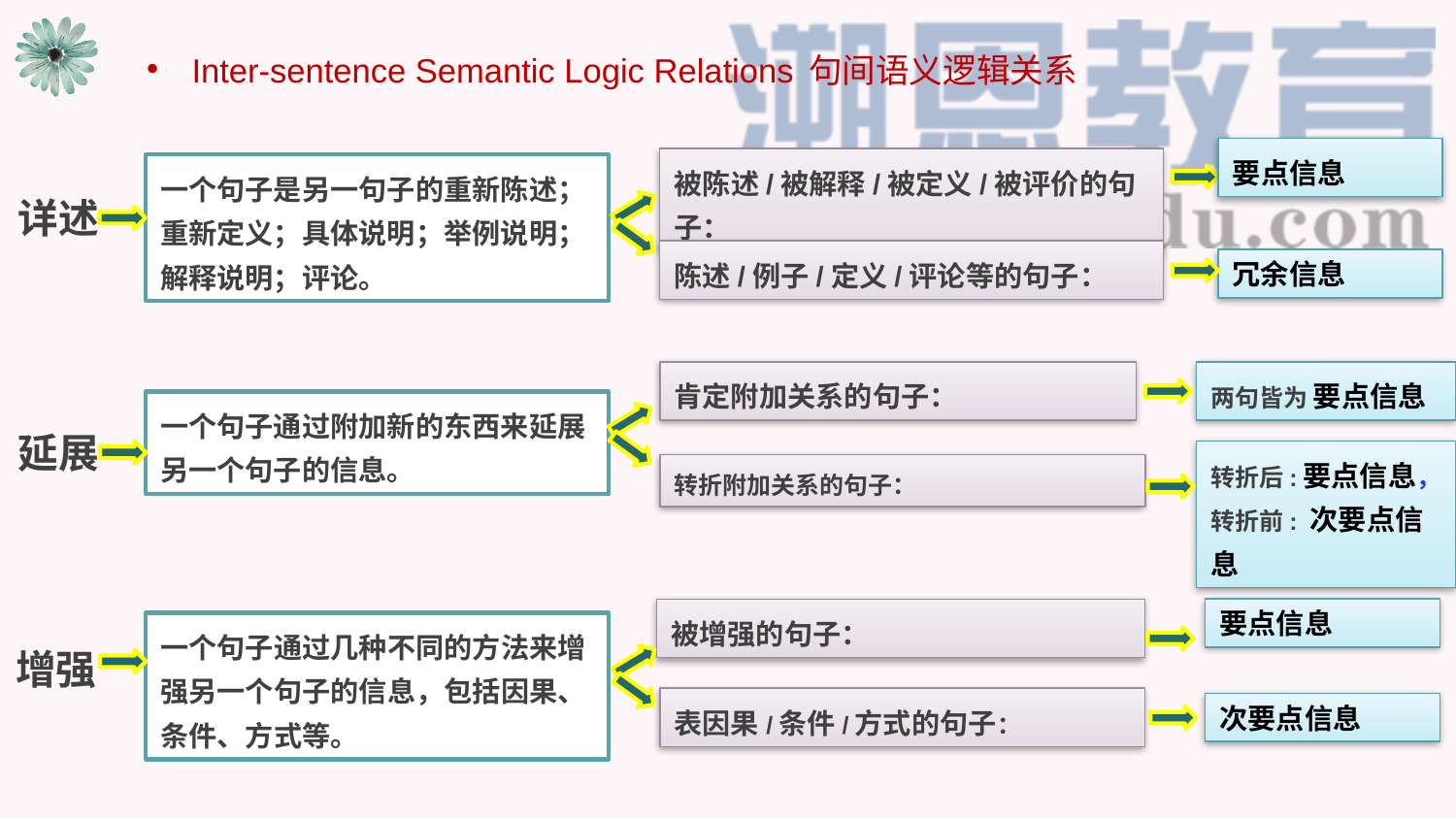

Inter-sentence Semantic Logic Relations 句间语义逻辑关系
要点信息
被陈述/被解释/被定义/被评价的句子：

一个句子是另一句子的重新陈述；重新定义；具体说明；举例说明；解释说明；评论。
详述

陈述/例子/定义/评论等的句子：

冗余信息
肯定附加关系的句子：
两句皆为 要点信息

一个句子通过附加新的东西来延展另一个句子的信息。

延展

转折后:要点信息，转折前: 次要点信息
转折附加关系的句子：

被增强的句子：
要点信息
一个句子通过几种不同的方法来增强另一个句子的信息，包括因果、条件、方式等。

增强

表因果/条件/方式的句子：
次要点信息